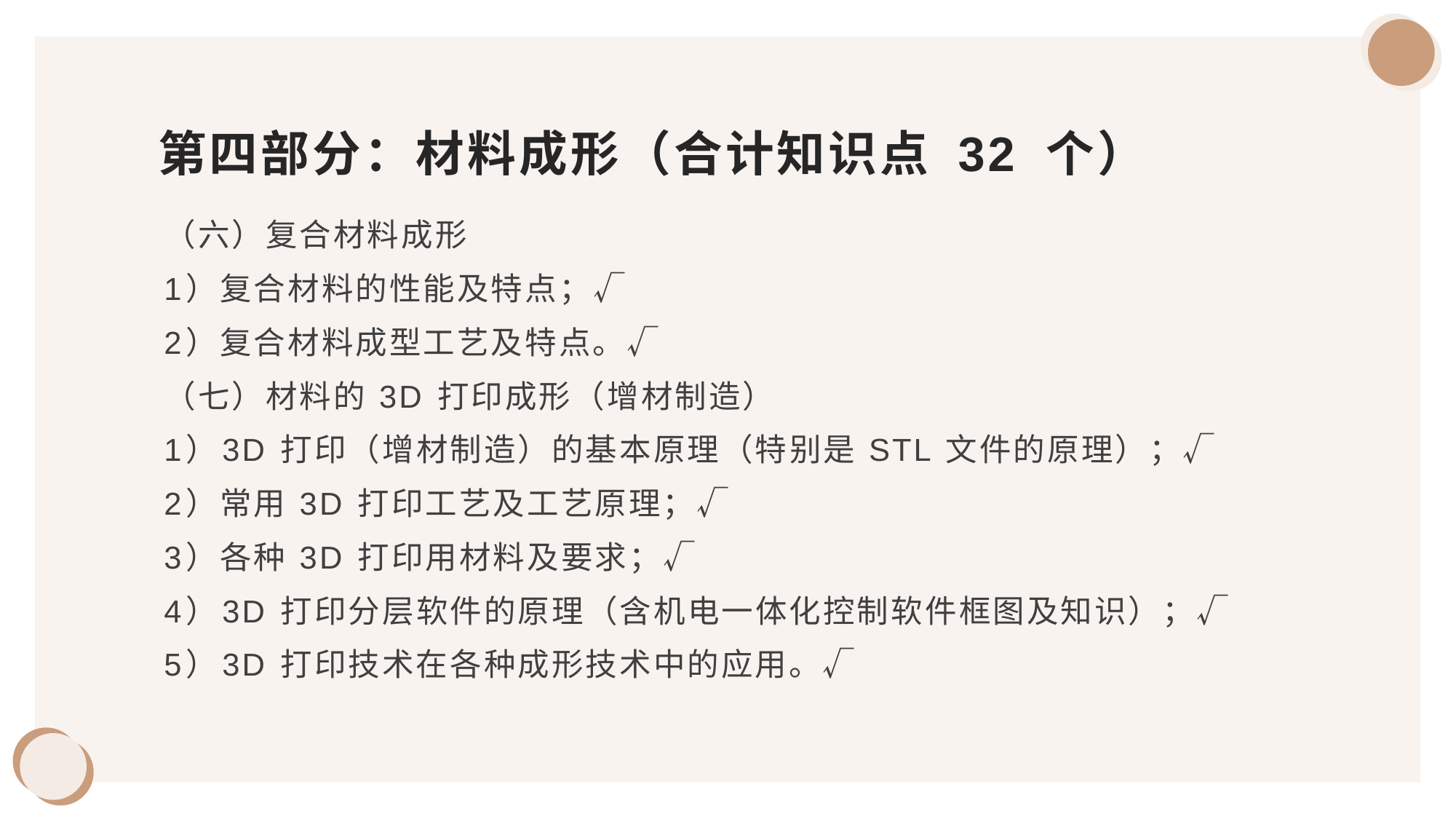

# 第四部分：材料成形（合计知识点 32 个）
（六）复合材料成形
1）复合材料的性能及特点；√
2）复合材料成型工艺及特点。√
（七）材料的 3D 打印成形（增材制造）
1）3D 打印（增材制造）的基本原理（特别是 STL 文件的原理）；√
2）常用 3D 打印工艺及工艺原理；√
3）各种 3D 打印用材料及要求；√
4）3D 打印分层软件的原理（含机电一体化控制软件框图及知识）；√
5）3D 打印技术在各种成形技术中的应用。√